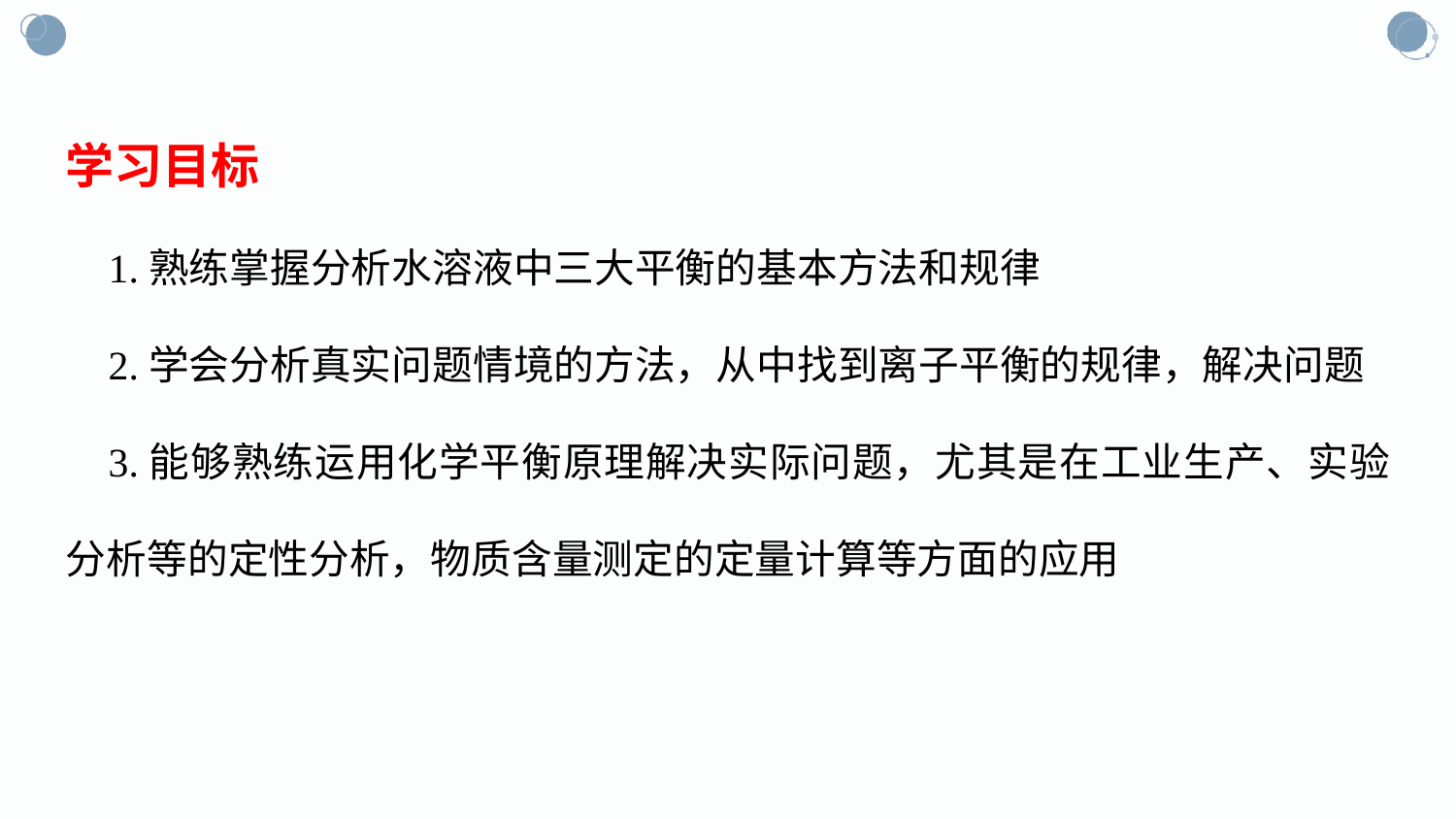

学习目标
1.熟练掌握分析水溶液中三大平衡的基本方法和规律
2.学会分析真实问题情境的方法，从中找到离子平衡的规律，解决问题
3.能够熟练运用化学平衡原理解决实际问题，尤其是在工业生产、实验分析等的定性分析，物质含量测定的定量计算等方面的应用